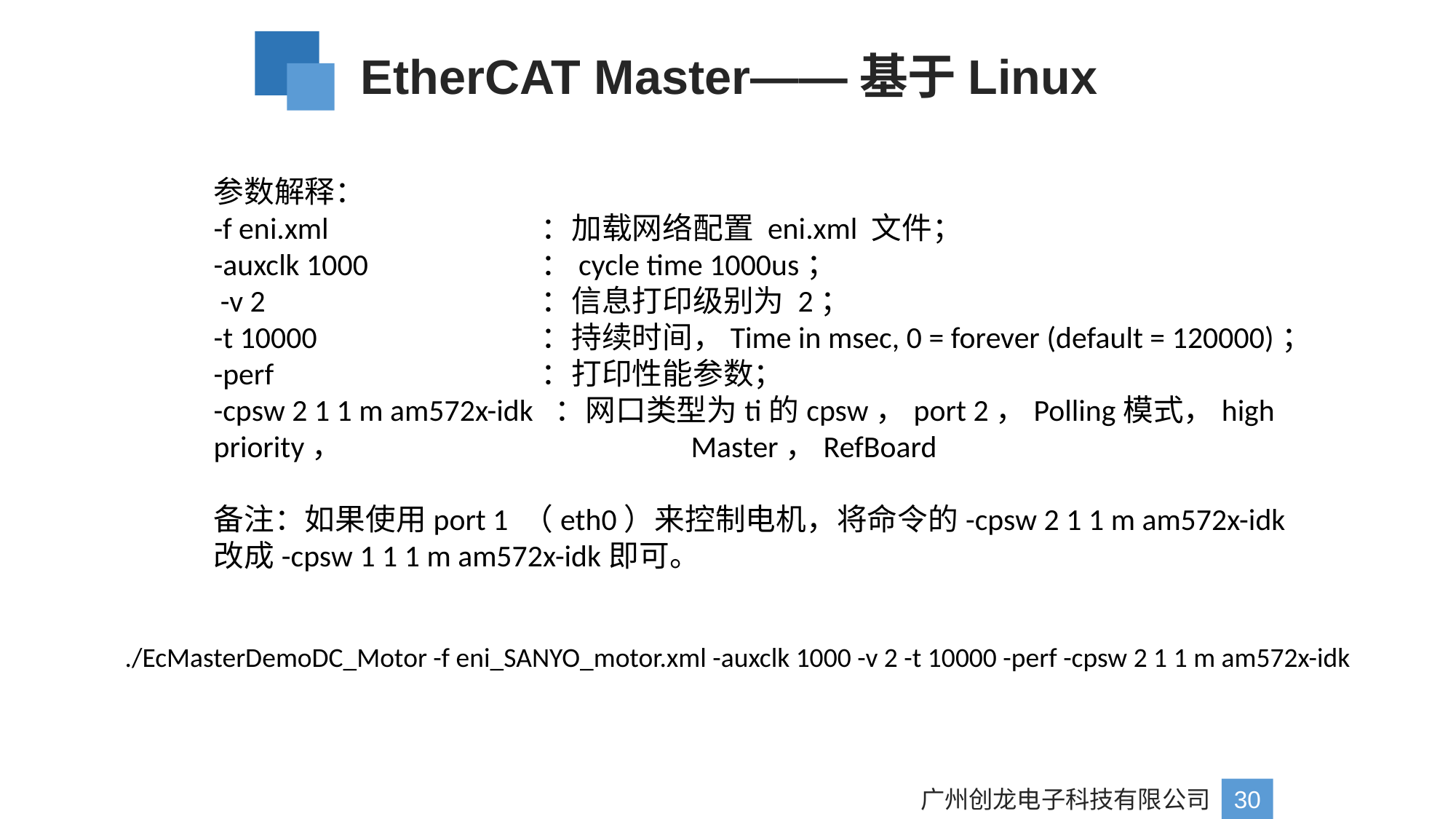

EtherCAT Master——基于Linux
参数解释：
-f eni.xml 		：加载网络配置 eni.xml 文件；
-auxclk 1000		：cycle time 1000us；
 -v 2 			：信息打印级别为 2；
-t 10000			：持续时间，Time in msec, 0 = forever (default = 120000)；
-perf 			：打印性能参数；
-cpsw 2 1 1 m am572x-idk	 ：网口类型为ti的cpsw，port 2，Polling模式，high priority，			     Master，RefBoard

备注：如果使用port 1 （eth0）来控制电机，将命令的-cpsw 2 1 1 m am572x-idk改成-cpsw 1 1 1 m am572x-idk即可。
./EcMasterDemoDC_Motor -f eni_SANYO_motor.xml -auxclk 1000 -v 2 -t 10000 -perf -cpsw 2 1 1 m am572x-idk
广州创龙电子科技有限公司
30